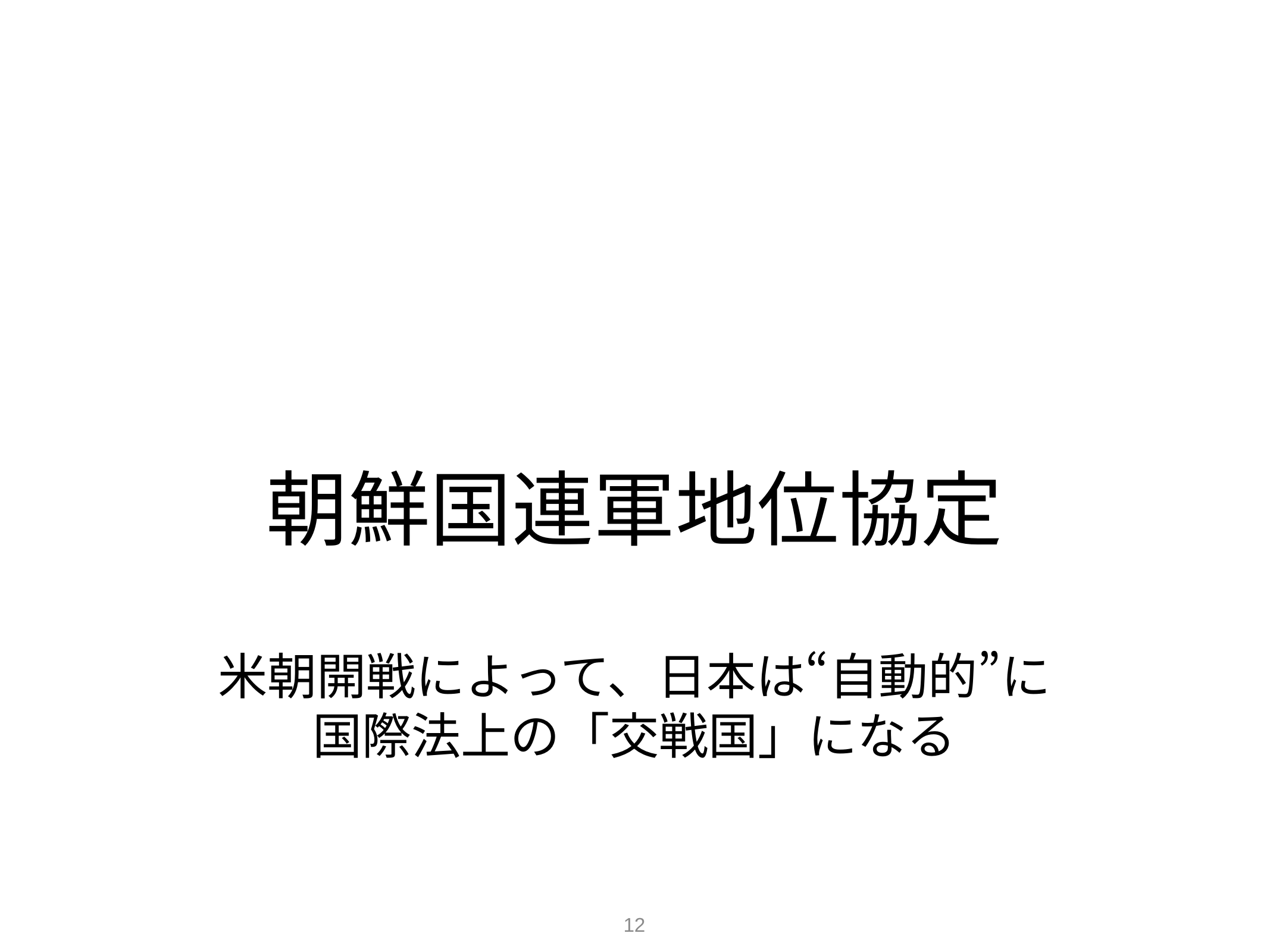

朝鮮国連軍地位協定
米朝開戦によって、日本は“自動的”に国際法上の「交戦国」になる
12